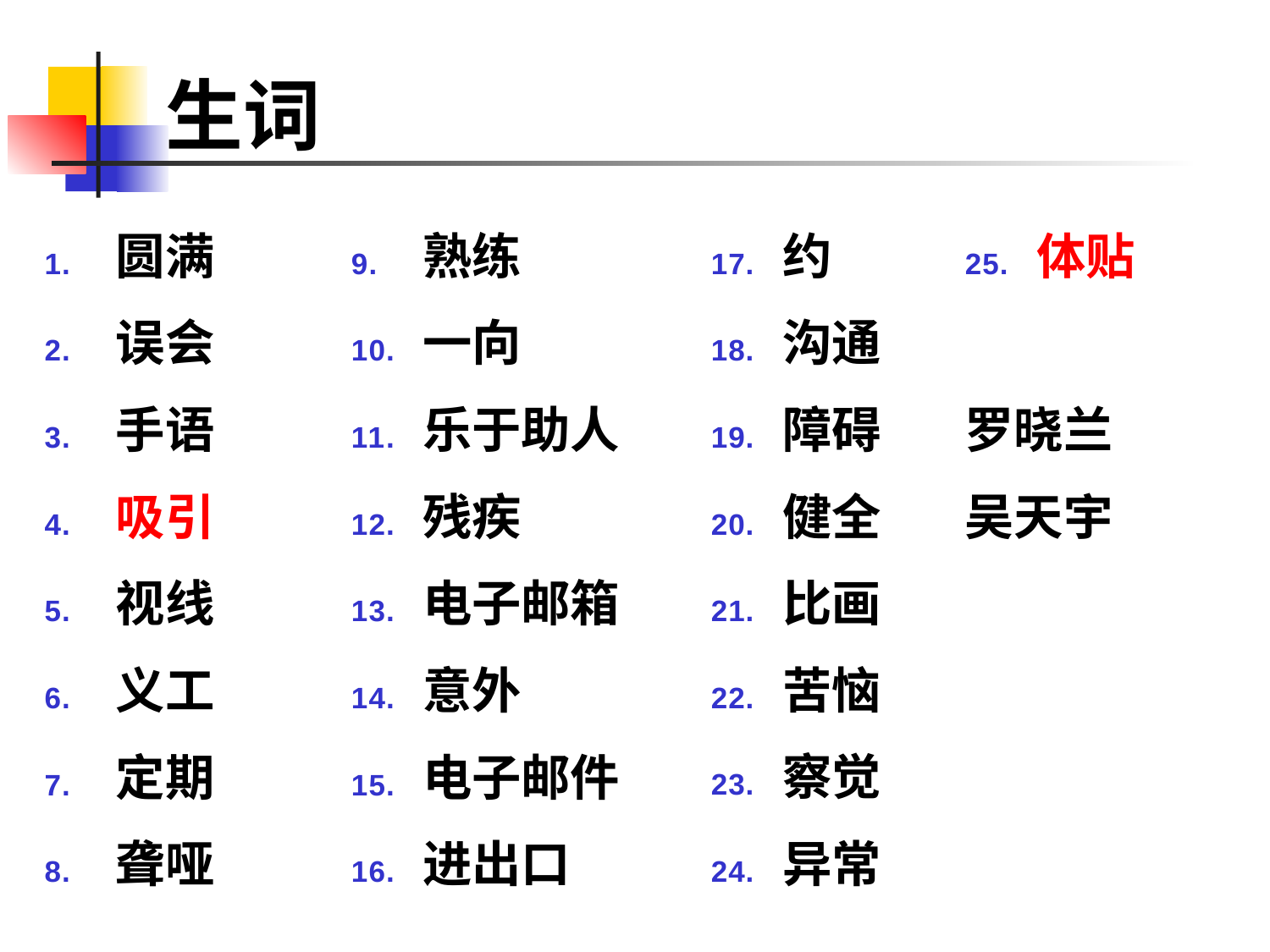

# 生词
圆满
误会
手语
吸引
视线
义工
定期
聋哑
熟练
一向
乐于助人
残疾
电子邮箱
意外
电子邮件
进出口
约
沟通
障碍
健全
比画
苦恼
察觉
异常
体贴

罗晓兰
吴天宇